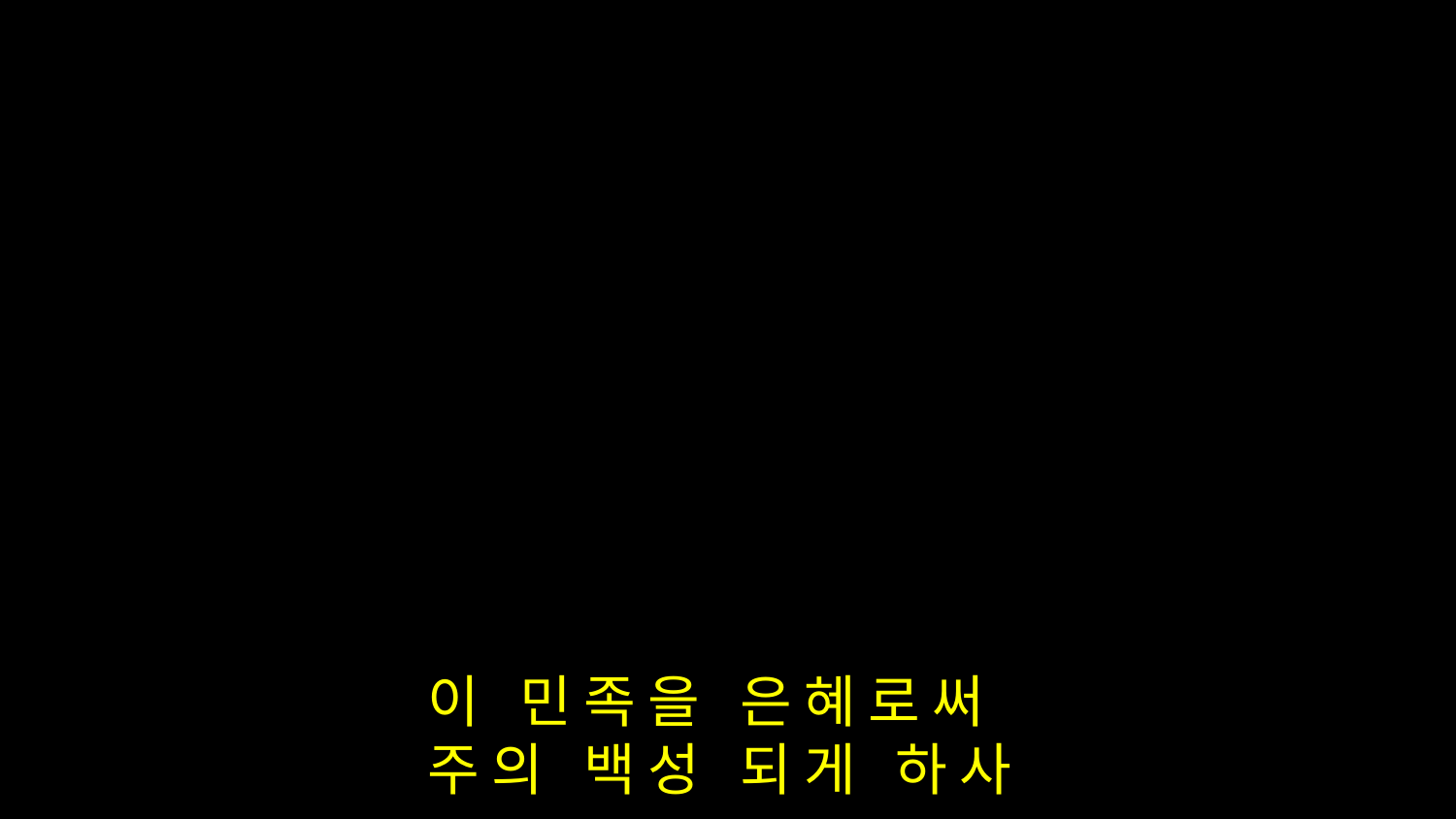

이 민족을 은혜로써
주의 백성 되게 하사